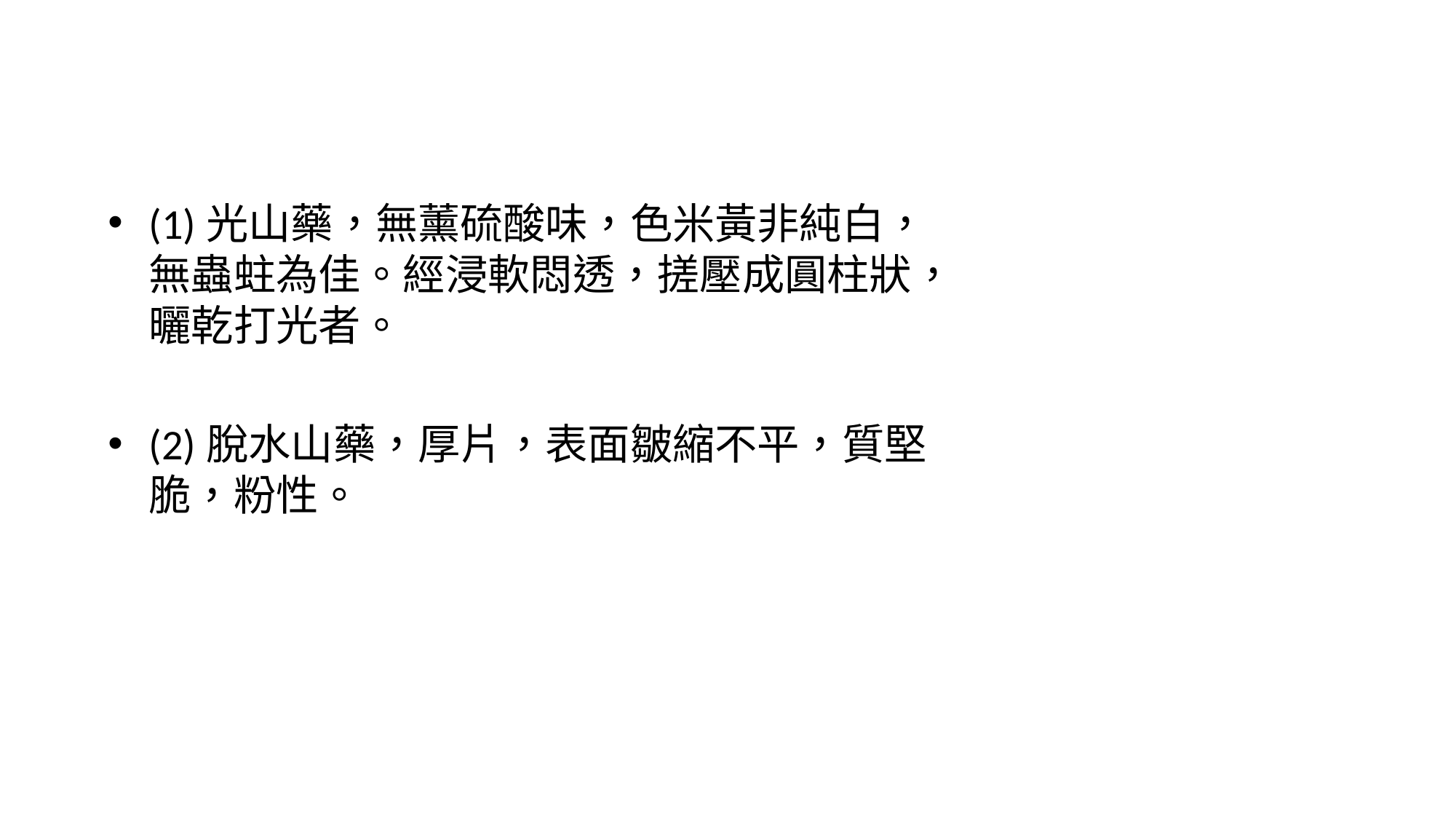

#
(1)光山藥，無薰硫酸味，色米黃非純白，無蟲蛀為佳。經浸軟悶透，搓壓成圓柱狀，曬乾打光者。

(2)脫水山藥，厚片，表面皺縮不平，質堅脆，粉性。